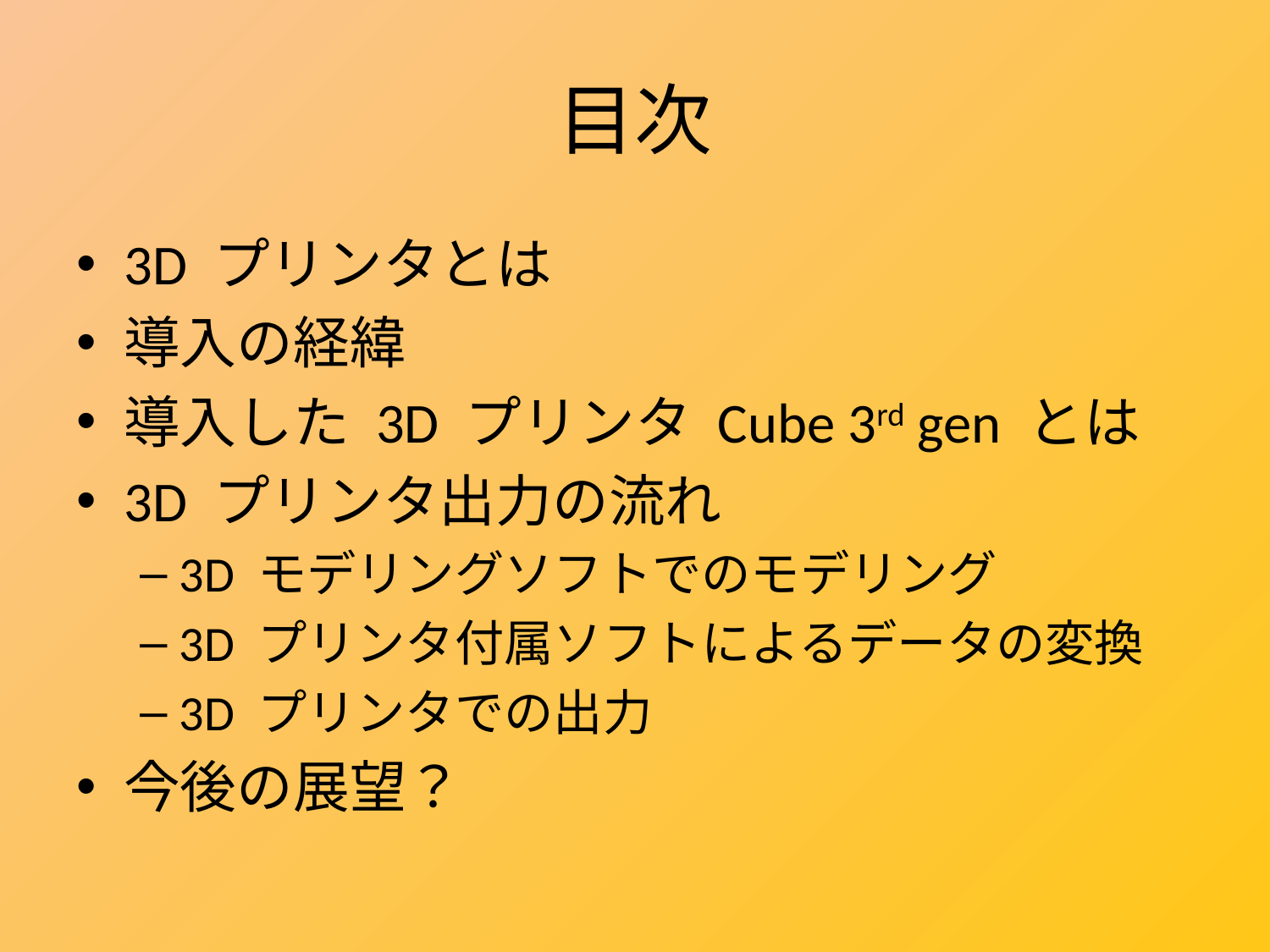

# 目次
3D プリンタとは
導入の経緯
導入した 3D プリンタ Cube 3rd gen とは
3D プリンタ出力の流れ
3D モデリングソフトでのモデリング
3D プリンタ付属ソフトによるデータの変換
3D プリンタでの出力
今後の展望？